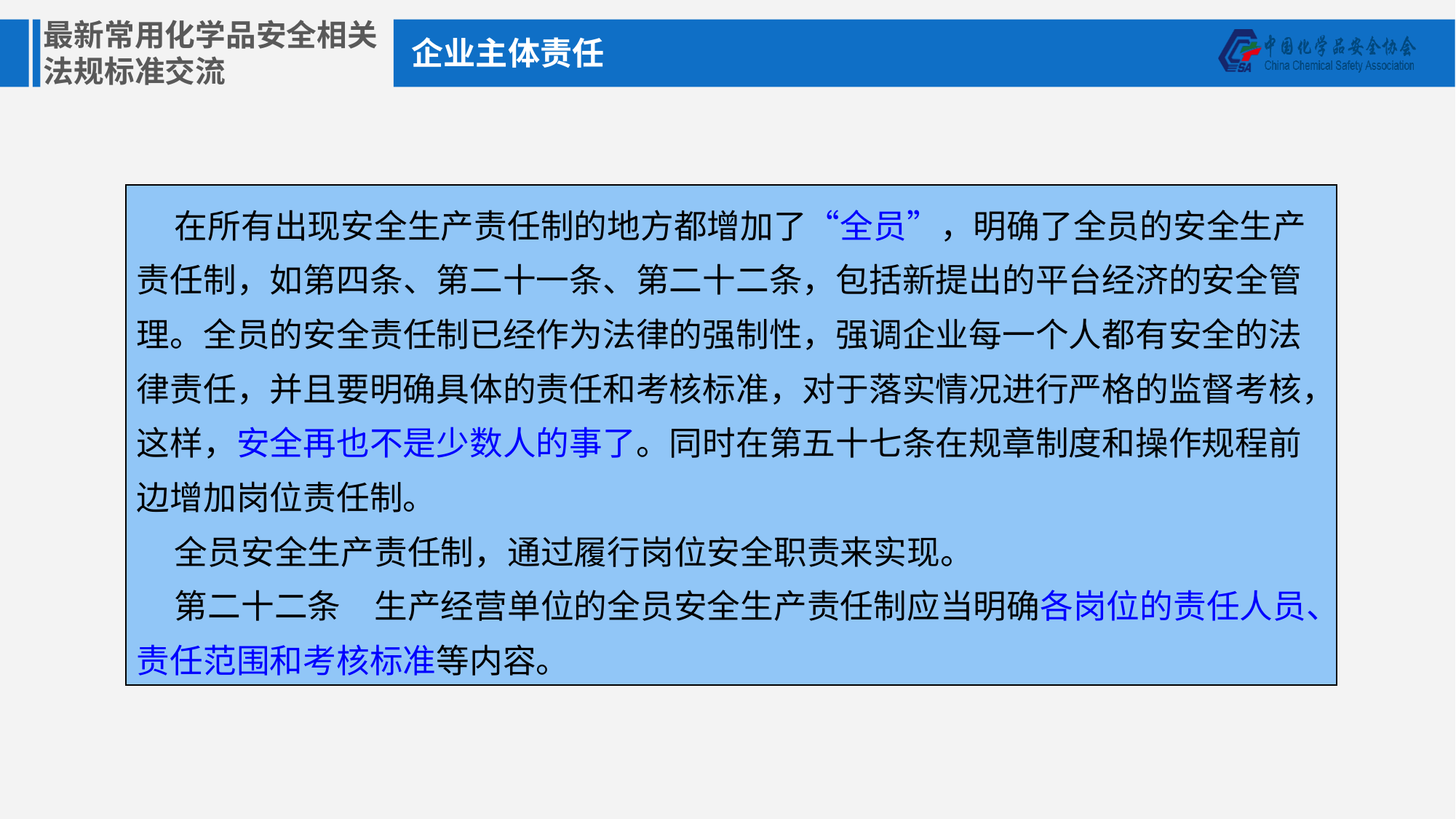

企业主体责任
    在所有出现安全生产责任制的地方都增加了“全员”，明确了全员的安全生产责任制，如第四条、第二十一条、第二十二条，包括新提出的平台经济的安全管理。全员的安全责任制已经作为法律的强制性，强调企业每一个人都有安全的法律责任，并且要明确具体的责任和考核标准，对于落实情况进行严格的监督考核，这样，安全再也不是少数人的事了。同时在第五十七条在规章制度和操作规程前边增加岗位责任制。
    全员安全生产责任制，通过履行岗位安全职责来实现。
    第二十二条　生产经营单位的全员安全生产责任制应当明确各岗位的责任人员、责任范围和考核标准等内容。